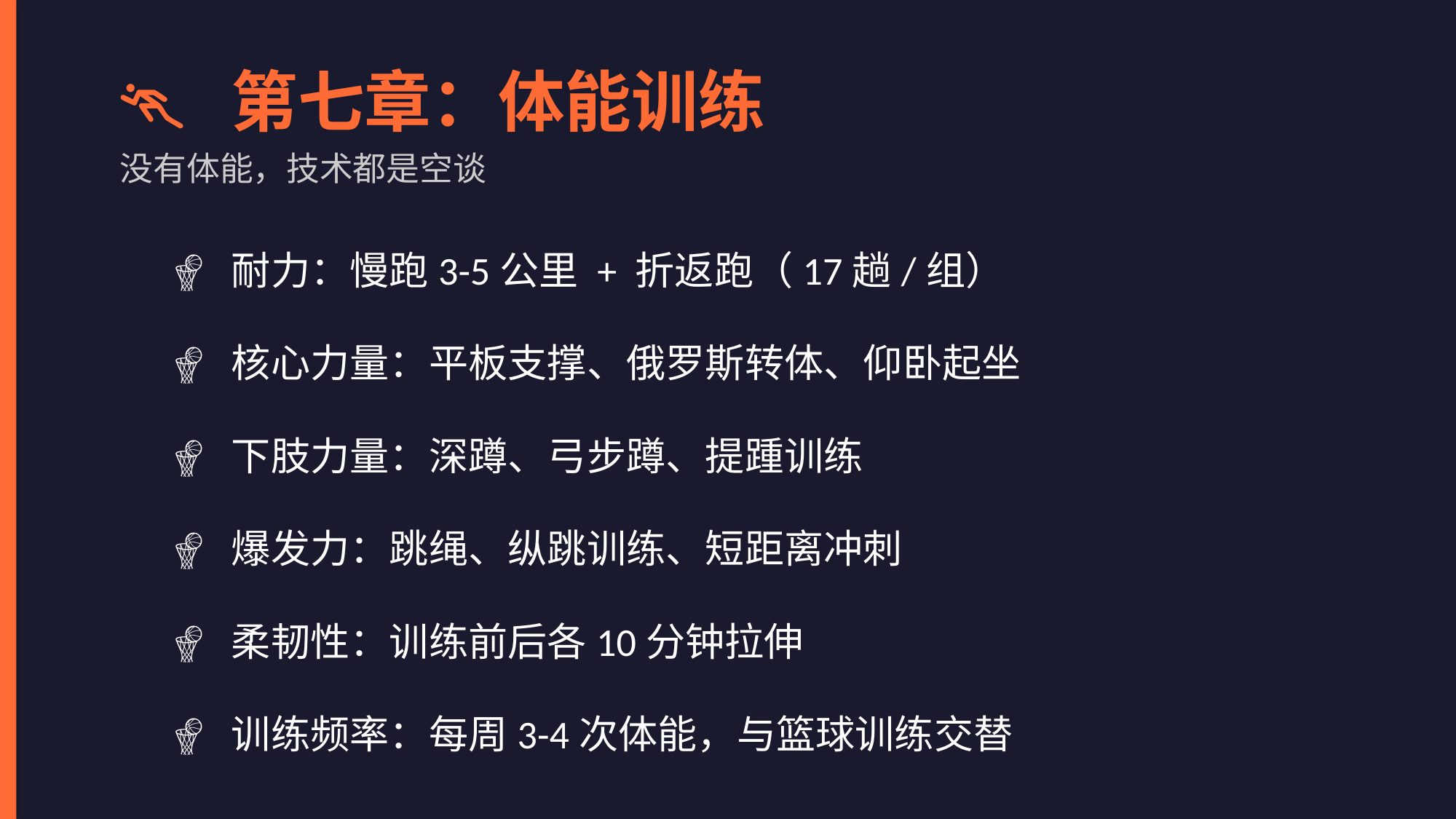

🏃  第七章：体能训练
没有体能，技术都是空谈
🏀  耐力：慢跑3-5公里 + 折返跑（17趟/组）
🏀  核心力量：平板支撑、俄罗斯转体、仰卧起坐
🏀  下肢力量：深蹲、弓步蹲、提踵训练
🏀  爆发力：跳绳、纵跳训练、短距离冲刺
🏀  柔韧性：训练前后各10分钟拉伸
🏀  训练频率：每周3-4次体能，与篮球训练交替